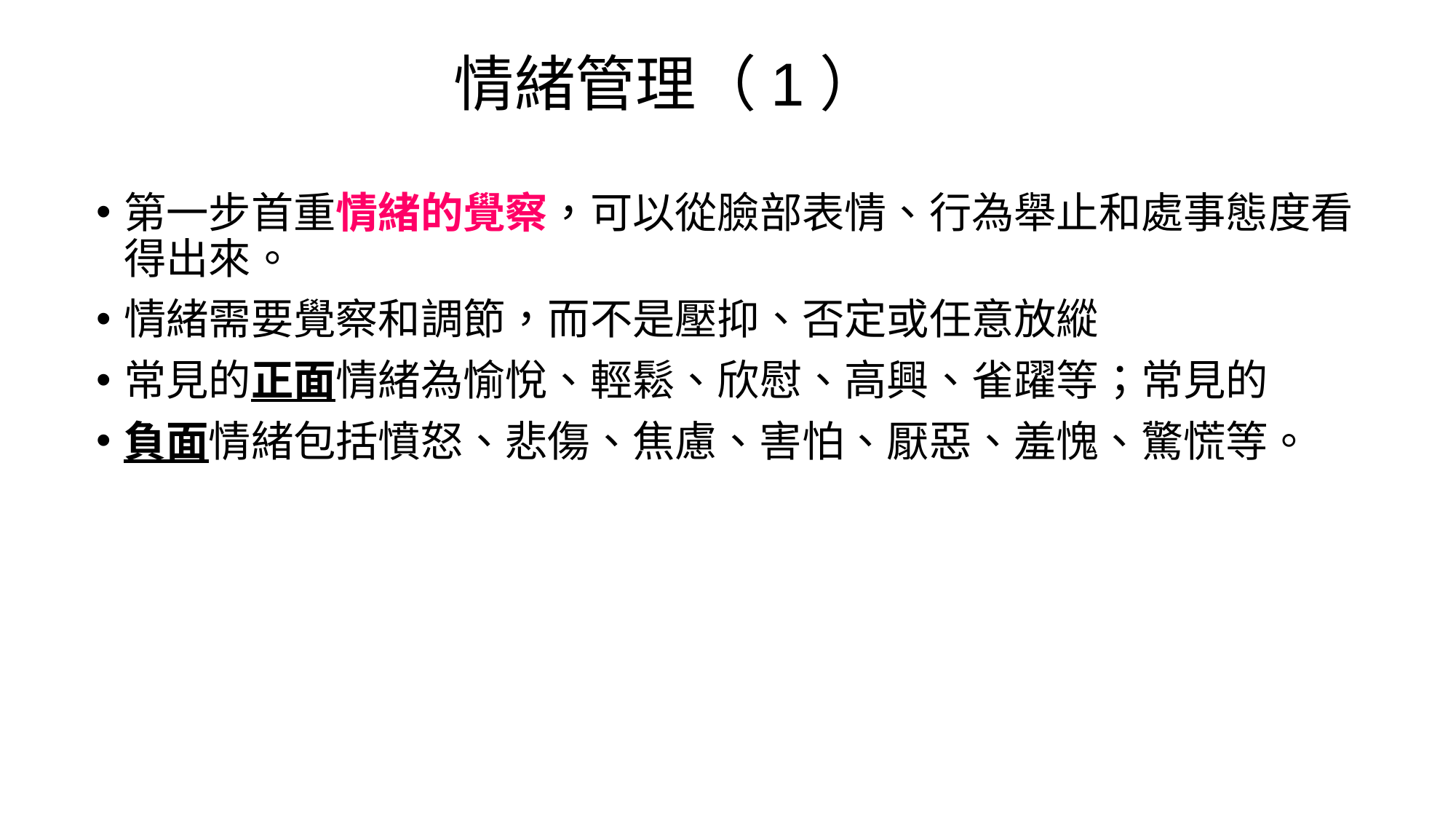

# 情緒管理（1）
第一步首重情緒的覺察，可以從臉部表情、行為舉止和處事態度看得出來。
情緒需要覺察和調節，而不是壓抑、否定或任意放縱
常見的正面情緒為愉悅、輕鬆、欣慰、高興、雀躍等；常見的
負面情緒包括憤怒、悲傷、焦慮、害怕、厭惡、羞愧、驚慌等。